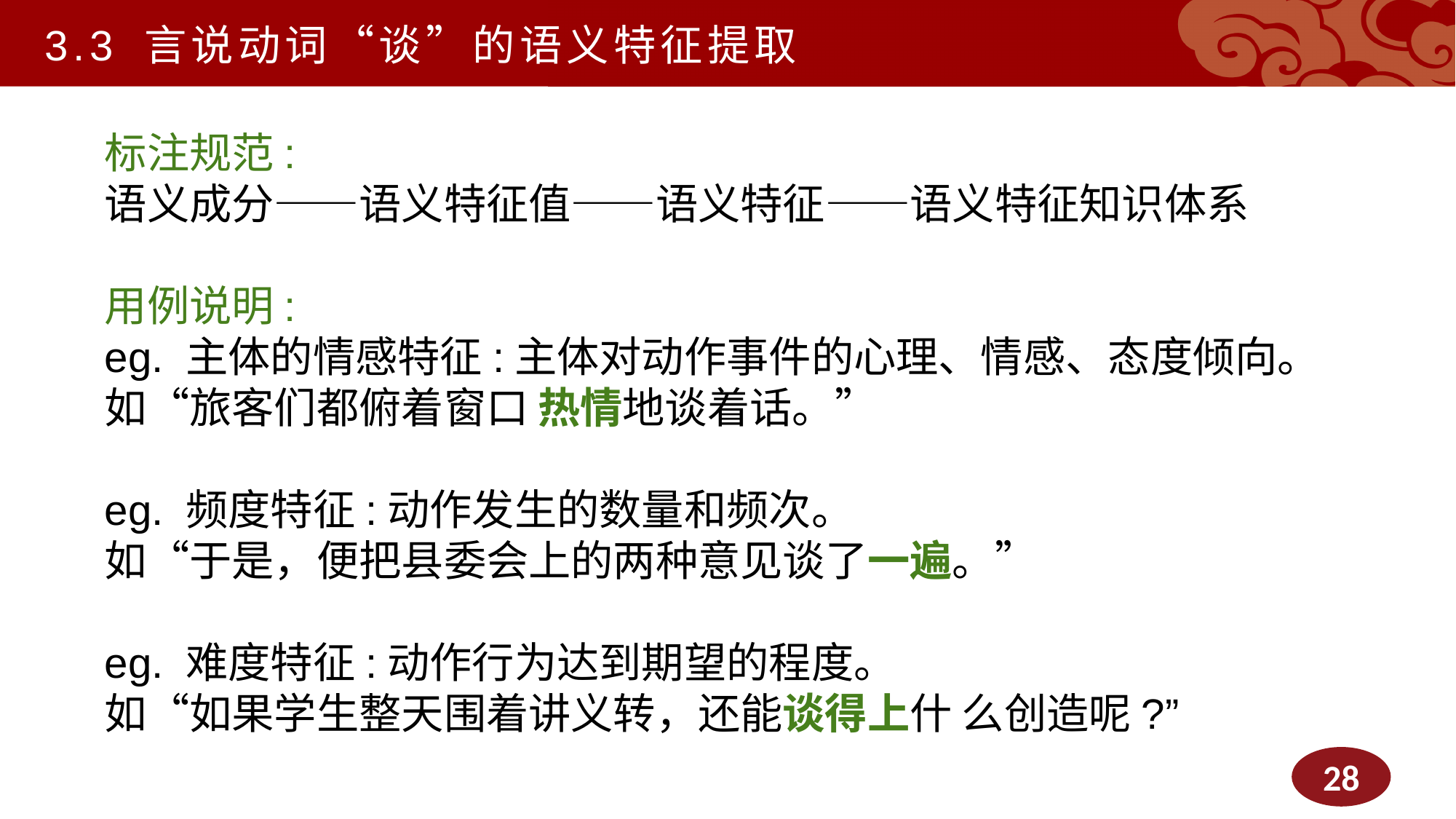

3.3 言说动词“谈”的语义特征提取

标注规范:
语义成分——语义特征值——语义特征——语义特征知识体系

用例说明:
eg. 主体的情感特征:主体对动作事件的心理、情感、态度倾向。
如“旅客们都俯着窗口 热情地谈着话。”

eg. 频度特征:动作发生的数量和频次。
如“于是，便把县委会上的两种意见谈了一遍。”

eg. 难度特征:动作行为达到期望的程度。
如“如果学生整天围着讲义转，还能谈得上什 么创造呢?”